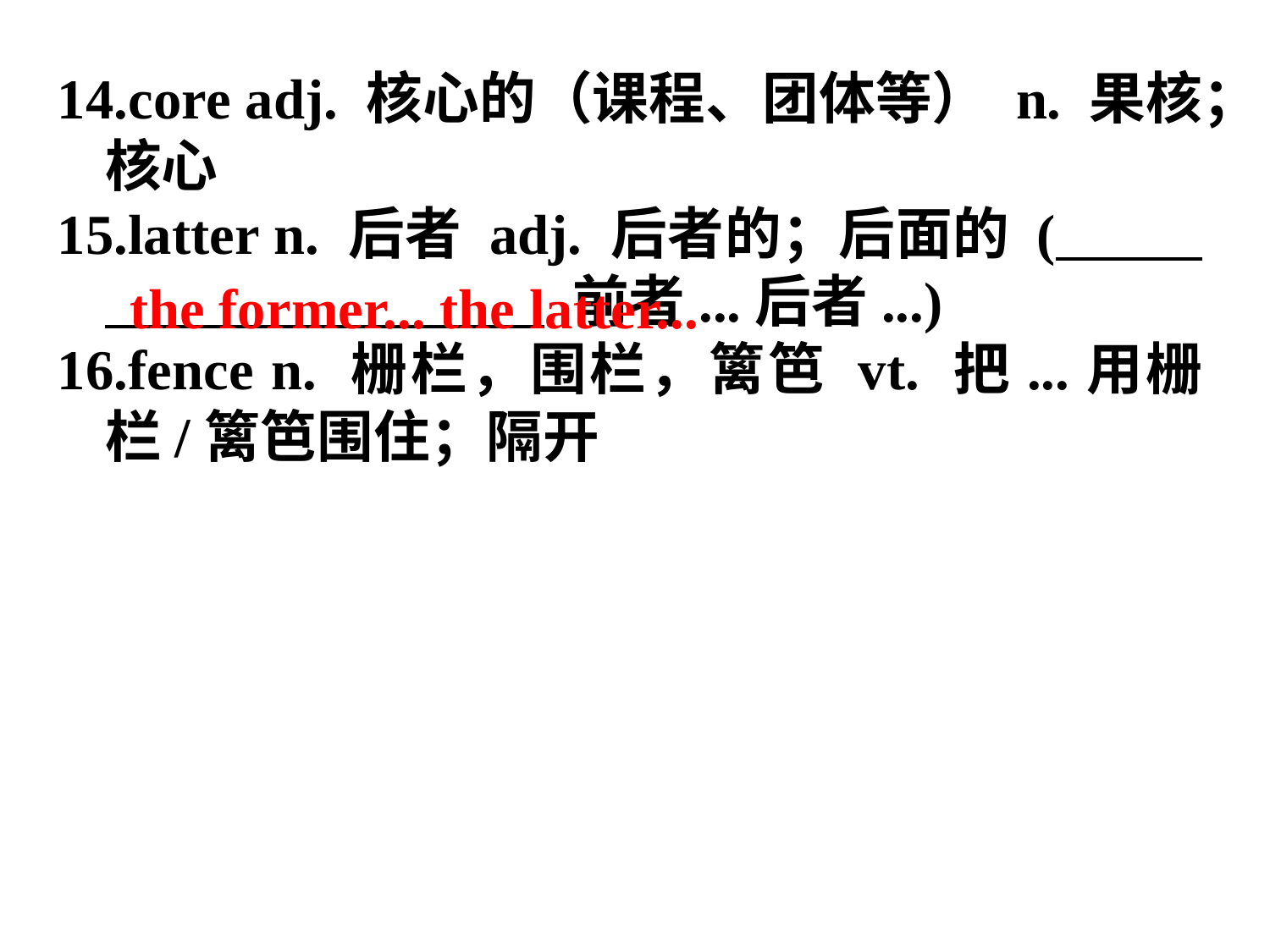

core adj. 核心的（课程、团体等） n. 果核；核心
latter n. 后者 adj. 后者的；后面的 (                                           前者...后者...)
fence n. 栅栏，围栏，篱笆 vt. 把...用栅栏/篱笆围住；隔开
the former... the latter...